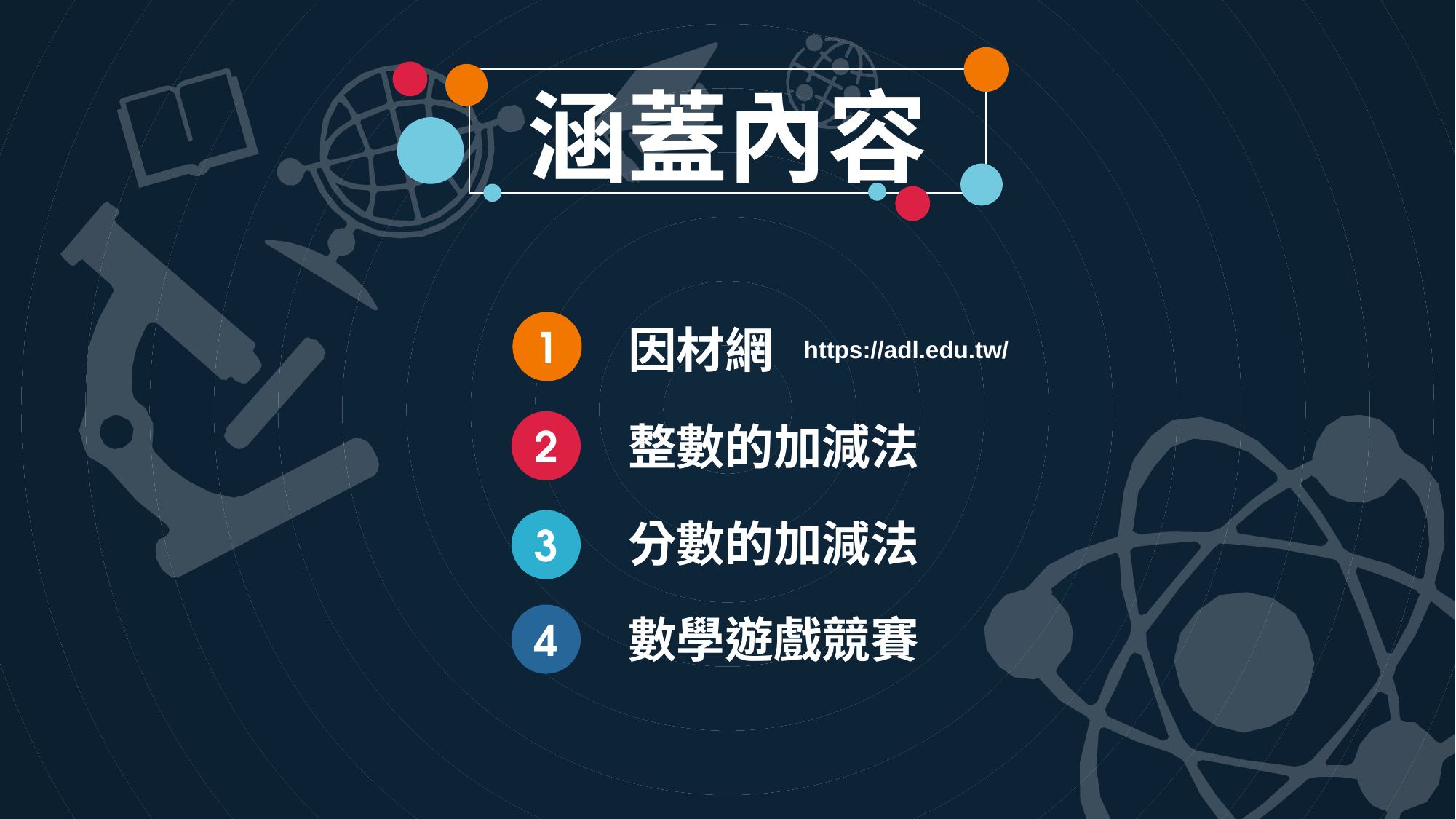

涵蓋內容

1
因材網
https://adl.edu.tw/
整數的加減法
2
分數的加減法
3
數學遊戲競賽
4